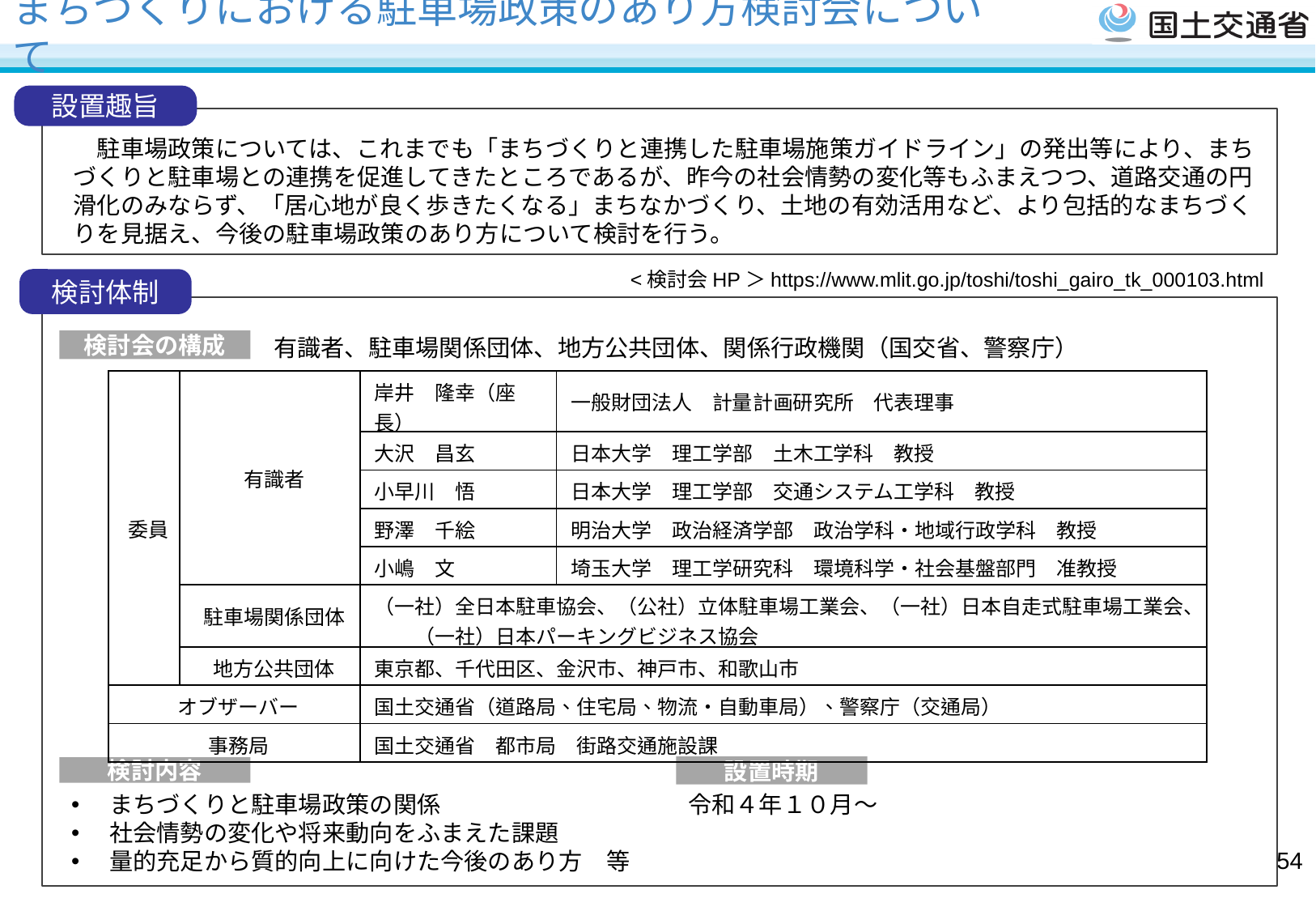

# まちづくりにおける駐車場政策のあり方検討会について
P80　更新済み（R5.7）
設置趣旨

　駐車場政策については、これまでも「まちづくりと連携した駐車場施策ガイドライン」の発出等により、まちづくりと駐車場との連携を促進してきたところであるが、昨今の社会情勢の変化等もふまえつつ、道路交通の円滑化のみならず、「居心地が良く歩きたくなる」まちなかづくり、土地の有効活用など、より包括的なまちづくりを見据え、今後の駐車場政策のあり方について検討を行う。
<検討会HP＞https://www.mlit.go.jp/toshi/toshi_gairo_tk_000103.html
検討体制

有識者、駐車場関係団体、地方公共団体、関係行政機関（国交省、警察庁）
検討会の構成
| 委員 | 有識者 | 岸井　隆幸（座長） | 一般財団法人　計量計画研究所　代表理事 |
| --- | --- | --- | --- |
|  |  | 大沢　昌玄 | 日本大学　理工学部　土木工学科　教授 |
|  |  | 小早川　悟 | 日本大学　理工学部　交通システム工学科　教授 |
|  |  | 野澤　千絵 | 明治大学　政治経済学部　政治学科・地域行政学科　教授 |
|  |  | 小嶋　文 | 埼玉大学　理工学研究科　環境科学・社会基盤部門　准教授 |
|  | 駐車場関係団体 | （一社）全日本駐車協会、（公社）立体駐車場工業会、（一社）日本自走式駐車場工業会、　　（一社）日本パーキングビジネス協会 |  |
|  | 地方公共団体 | 東京都、千代田区、金沢市、神戸市、和歌山市 |  |
| オブザーバー |  | 国土交通省（道路局、住宅局、物流・自動車局）、警察庁（交通局） |  |
| 事務局 |  | 国土交通省　都市局　街路交通施設課 |  |
設置時期
検討内容
まちづくりと駐車場政策の関係
社会情勢の変化や将来動向をふまえた課題
量的充足から質的向上に向けた今後のあり方　等
令和４年１０月～
54